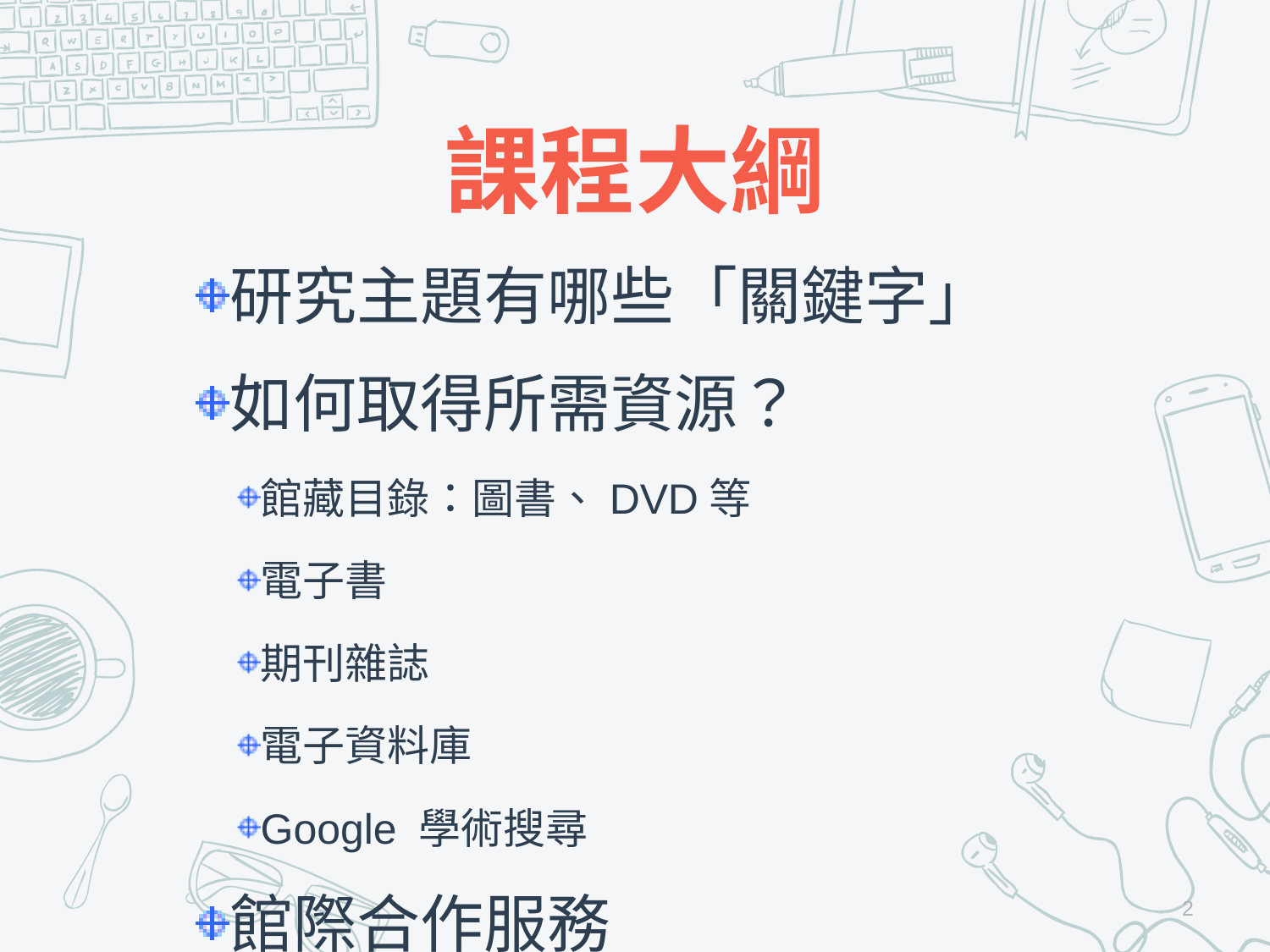

# 課程大綱
研究主題有哪些「關鍵字」
如何取得所需資源？
館藏目錄：圖書、DVD等
電子書
期刊雜誌
電子資料庫
Google 學術搜尋
館際合作服務
2